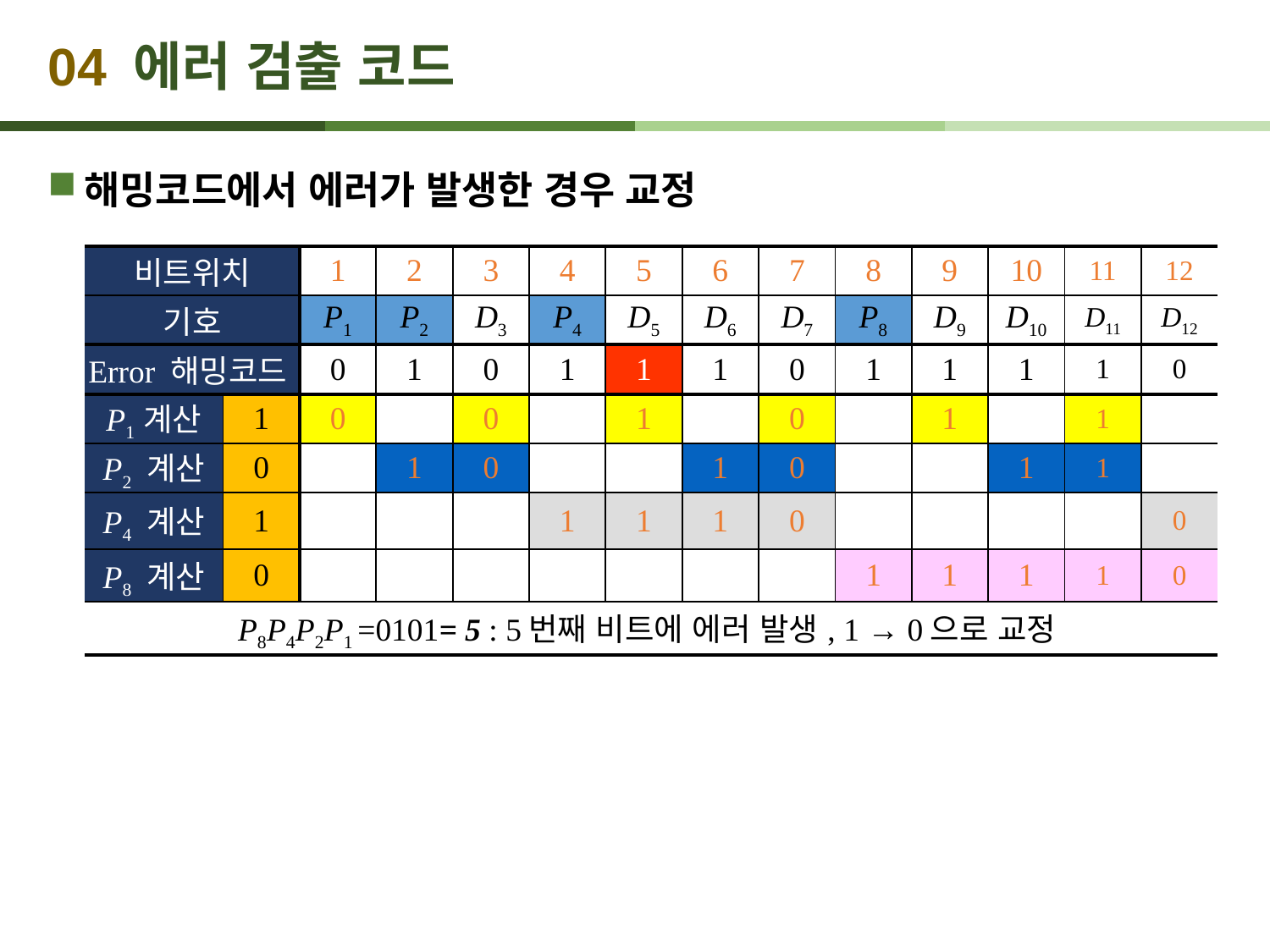

# 04 에러 검출 코드
해밍코드에서 에러가 발생한 경우 교정
| 비트위치 |  | 1 | 2 | 3 | 4 | 5 | 6 | 7 | 8 | 9 | 10 | 11 | 12 |
| --- | --- | --- | --- | --- | --- | --- | --- | --- | --- | --- | --- | --- | --- |
| 기호 |  | P1 | P2 | D3 | P4 | D5 | D6 | D7 | P8 | D9 | D10 | D11 | D12 |
| Error 해밍코드 |  | 0 | 1 | 0 | 1 | 1 | 1 | 0 | 1 | 1 | 1 | 1 | 0 |
| P1 계산 | 1 | 0 |  | 0 |  | 1 |  | 0 |  | 1 |  | 1 |  |
| P2 계산 | 0 |  | 1 | 0 |  |  | 1 | 0 |  |  | 1 | 1 |  |
| P4 계산 | 1 |  |  |  | 1 | 1 | 1 | 0 |  |  |  |  | 0 |
| P8 계산 | 0 |  |  |  |  |  |  |  | 1 | 1 | 1 | 1 | 0 |
| P8P4P2P1 =0101= 5 : 5번째 비트에 에러 발생, 1 → 0으로 교정 |  |  |  |  |  |  |  |  |  |  |  |  |  |